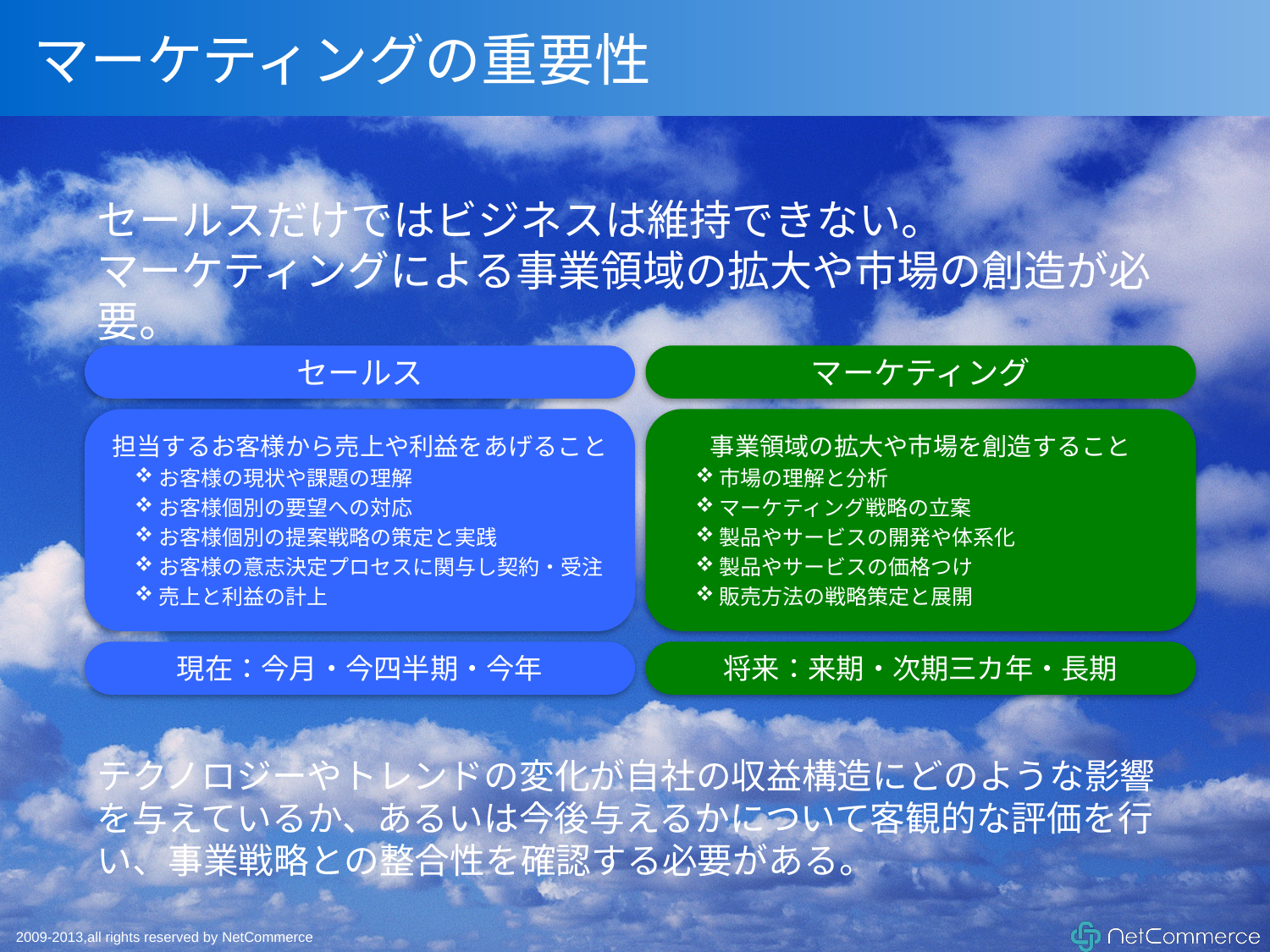

# マーケティングの重要性
セールスだけではビジネスは維持できない。
マーケティングによる事業領域の拡大や市場の創造が必要。
セールス
マーケティング
担当するお客様から売上や利益をあげること
お客様の現状や課題の理解
お客様個別の要望への対応
お客様個別の提案戦略の策定と実践
お客様の意志決定プロセスに関与し契約・受注
売上と利益の計上
事業領域の拡大や市場を創造すること
市場の理解と分析
マーケティング戦略の立案
製品やサービスの開発や体系化
製品やサービスの価格つけ
販売方法の戦略策定と展開
現在：今月・今四半期・今年
将来：来期・次期三カ年・長期
テクノロジーやトレンドの変化が自社の収益構造にどのような影響を与えているか、あるいは今後与えるかについて客観的な評価を行い、事業戦略との整合性を確認する必要がある。